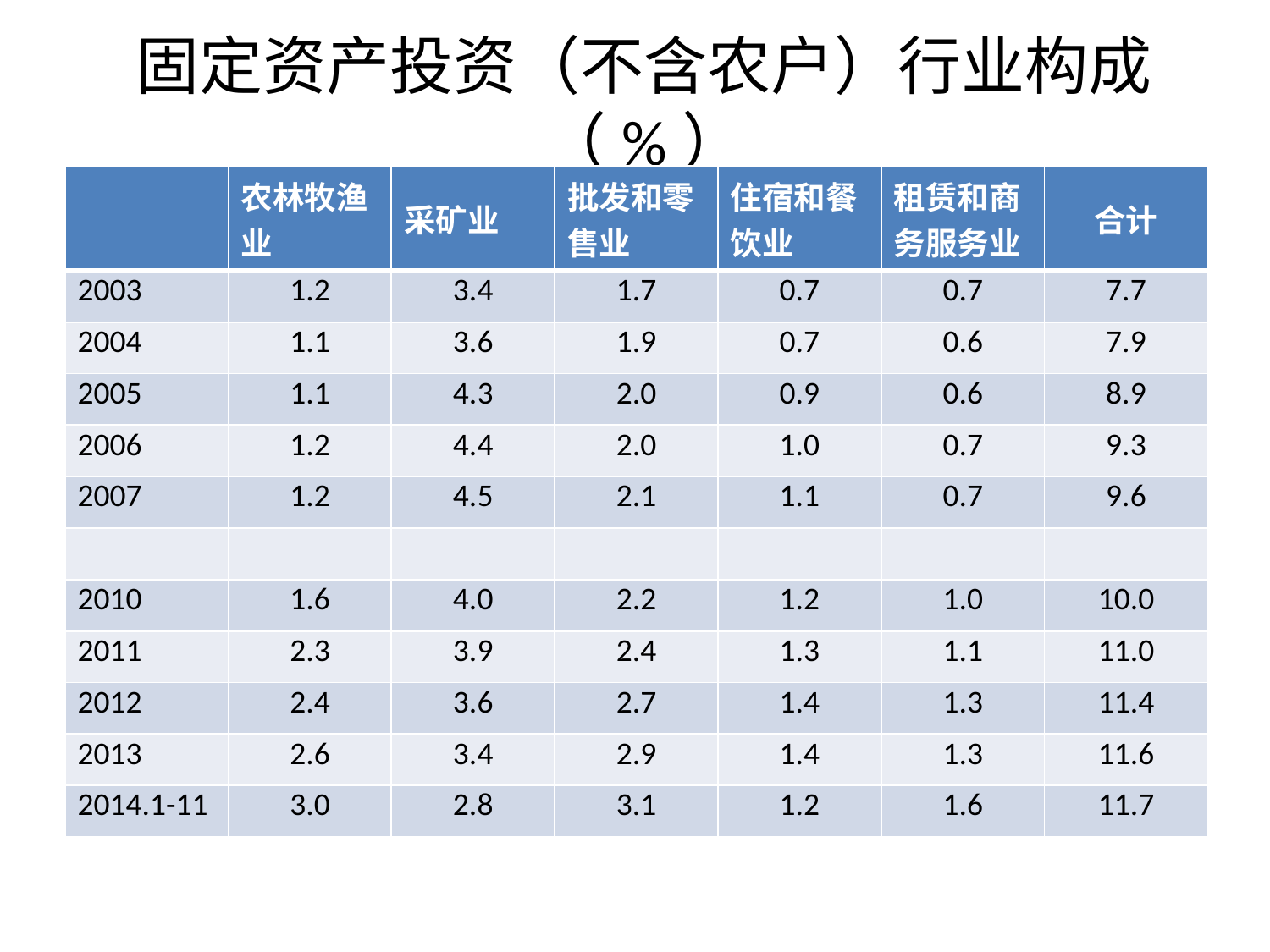

# 固定资产投资（不含农户）行业构成（%）
|  | 农林牧渔业 | 采矿业 | 批发和零售业 | 住宿和餐饮业 | 租赁和商务服务业 | 合计 |
| --- | --- | --- | --- | --- | --- | --- |
| 2003 | 1.2 | 3.4 | 1.7 | 0.7 | 0.7 | 7.7 |
| 2004 | 1.1 | 3.6 | 1.9 | 0.7 | 0.6 | 7.9 |
| 2005 | 1.1 | 4.3 | 2.0 | 0.9 | 0.6 | 8.9 |
| 2006 | 1.2 | 4.4 | 2.0 | 1.0 | 0.7 | 9.3 |
| 2007 | 1.2 | 4.5 | 2.1 | 1.1 | 0.7 | 9.6 |
|  |  |  |  |  |  |  |
| 2010 | 1.6 | 4.0 | 2.2 | 1.2 | 1.0 | 10.0 |
| 2011 | 2.3 | 3.9 | 2.4 | 1.3 | 1.1 | 11.0 |
| 2012 | 2.4 | 3.6 | 2.7 | 1.4 | 1.3 | 11.4 |
| 2013 | 2.6 | 3.4 | 2.9 | 1.4 | 1.3 | 11.6 |
| 2014.1-11 | 3.0 | 2.8 | 3.1 | 1.2 | 1.6 | 11.7 |